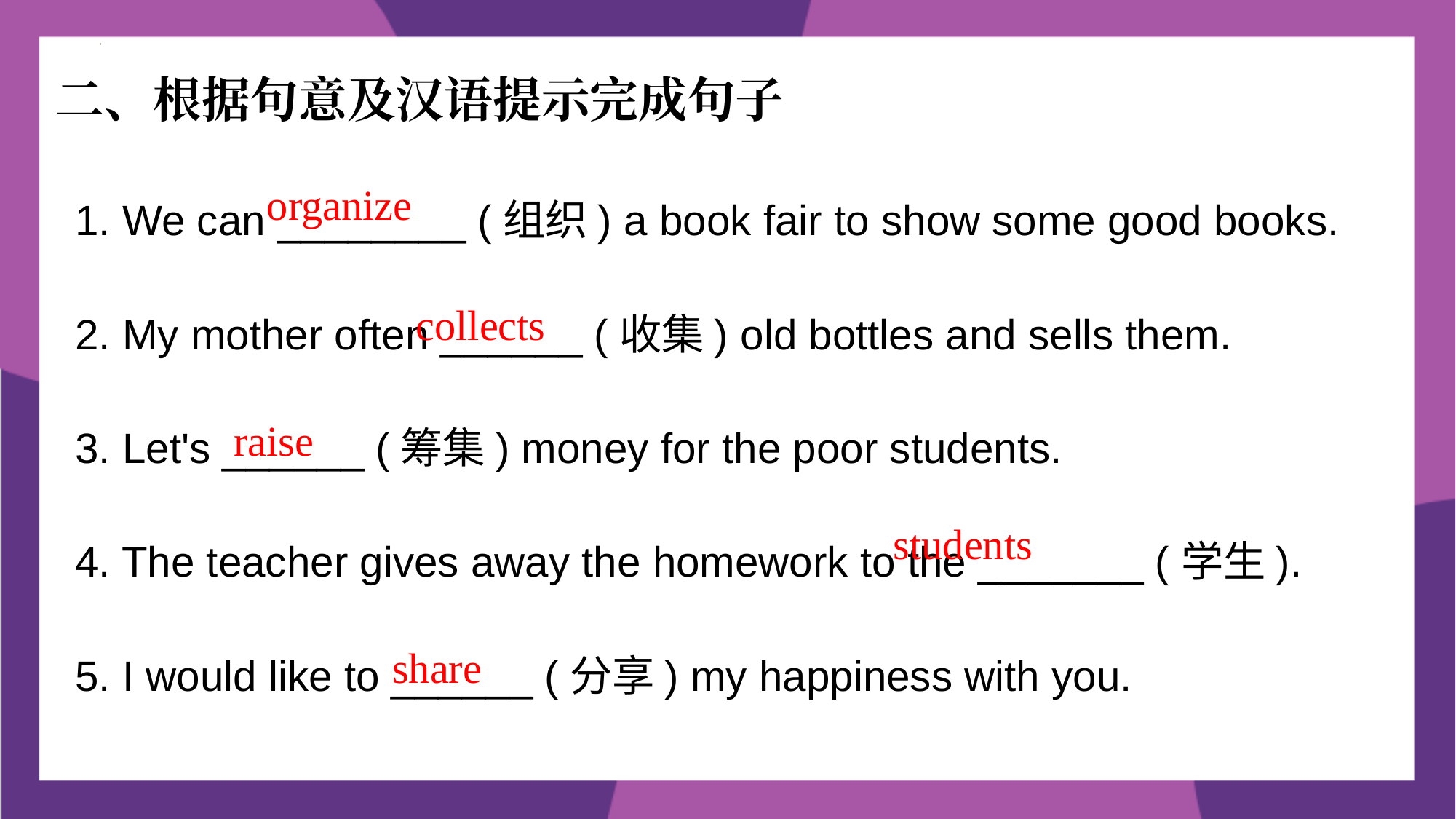

二、根据句意及汉语提示完成句子
1. We can ________ (组织) a book fair to show some good books.
2. My mother often ______ (收集) old bottles and sells them.
3. Let's ______ (筹集) money for the poor students.
4. The teacher gives away the homework to the _______ (学生).
5. I would like to ______ (分享) my happiness with you.

organize
collects
raise
students
share